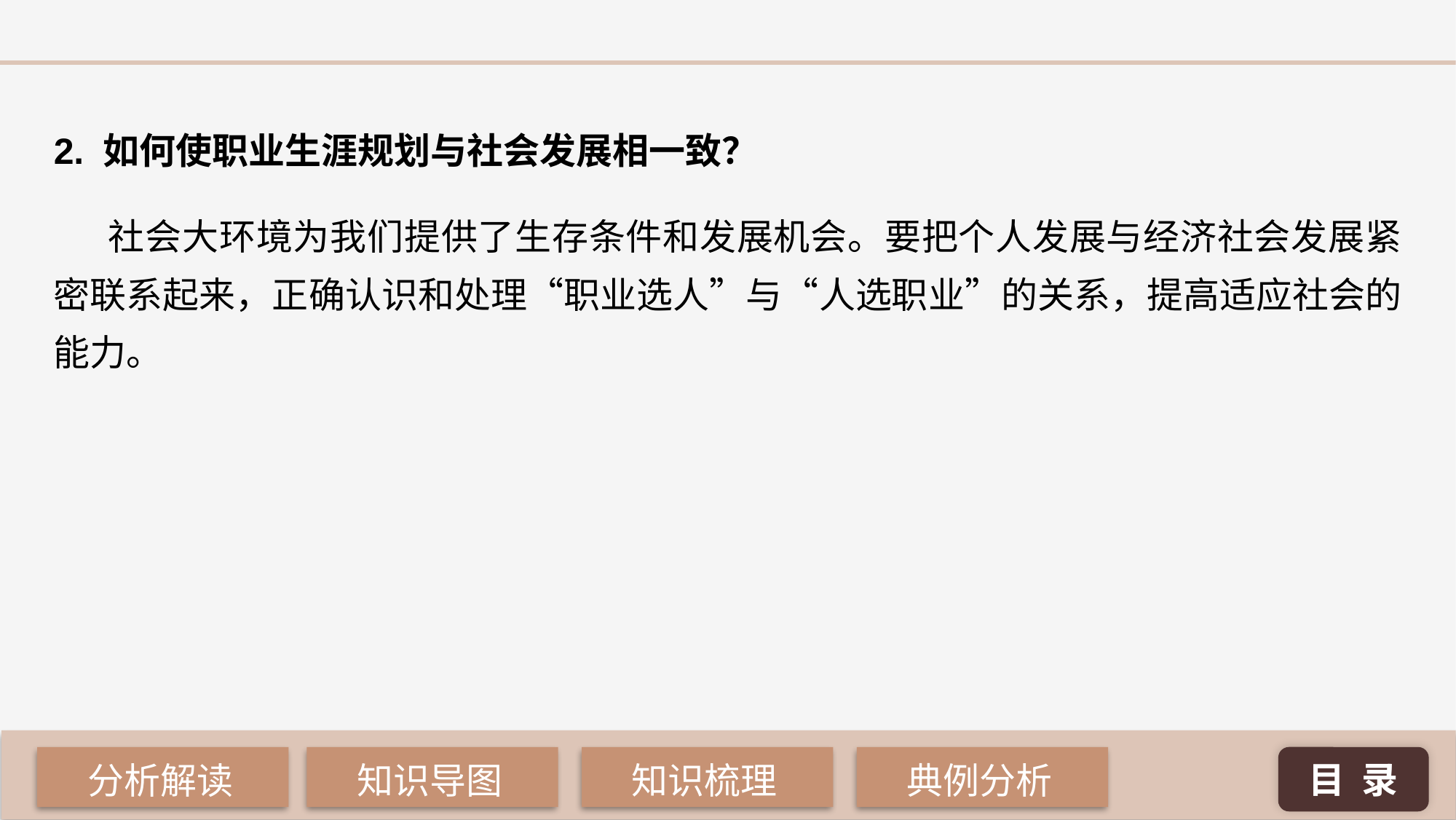

2. 如何使职业生涯规划与社会发展相一致？
社会大环境为我们提供了生存条件和发展机会。要把个人发展与经济社会发展紧密联系起来，正确认识和处理“职业选人”与“人选职业”的关系，提高适应社会的能力。